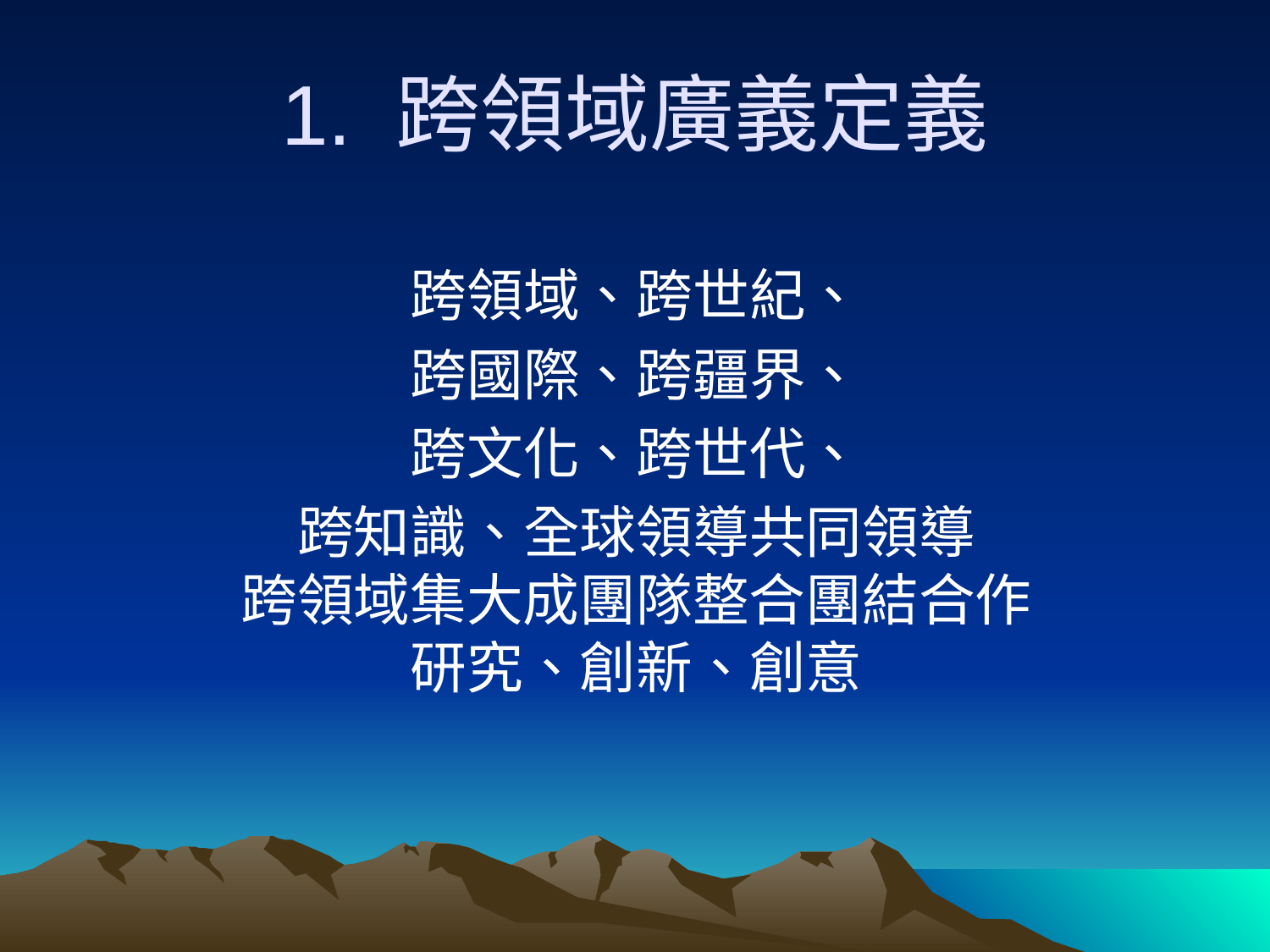

# 1. 跨領域廣義定義
跨領域、跨世紀、
跨國際、跨疆界、
跨文化、跨世代、
跨知識、全球領導共同領導
跨領域集大成團隊整合團結合作
研究、創新、創意